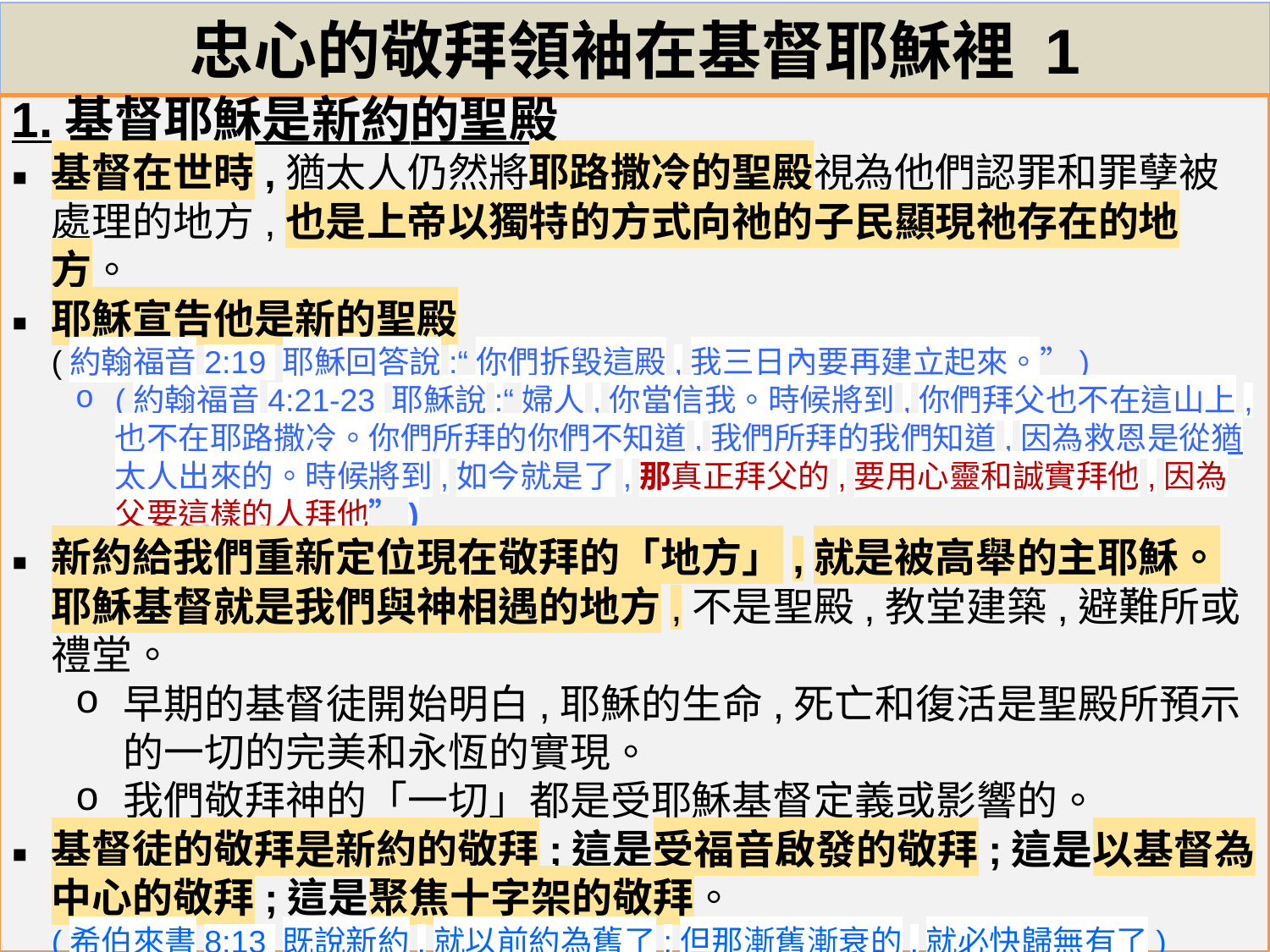

# 忠心的敬拜領袖在基督耶穌裡 1
1.基督耶穌是新約的聖殿
基督在世時,猶太人仍然將耶路撒冷的聖殿視為他們認罪和罪孽被處理的地方,也是上帝以獨特的方式向祂的子民顯現祂存在的地方。
耶穌宣告他是新的聖殿
(約翰福音2:19 耶穌回答說:“你們拆毀這殿,我三日內要再建立起來。”)
(約翰福音4:21-23 耶穌說:“婦人,你當信我。時候將到,你們拜父也不在這山上,也不在耶路撒冷。你們所拜的你們不知道,我們所拜的我們知道,因為救恩是從猶太人出來的。時候將到,如今就是了,那真正拜父的,要用心靈和誠實拜他,因為父要這樣的人拜他”)
新約給我們重新定位現在敬拜的「地方」,就是被高舉的主耶穌。耶穌基督就是我們與神相遇的地方,不是聖殿,教堂建築,避難所或禮堂。
早期的基督徒開始明白,耶穌的生命,死亡和復活是聖殿所預示的一切的完美和永恆的實現。
我們敬拜神的「一切」都是受耶穌基督定義或影響的。
基督徒的敬拜是新約的敬拜;這是受福音啟發的敬拜;這是以基督為中心的敬拜;這是聚焦十字架的敬拜。
(希伯來書8:13 既說新約,就以前約為舊了;但那漸舊漸衰的,就必快歸無有了)